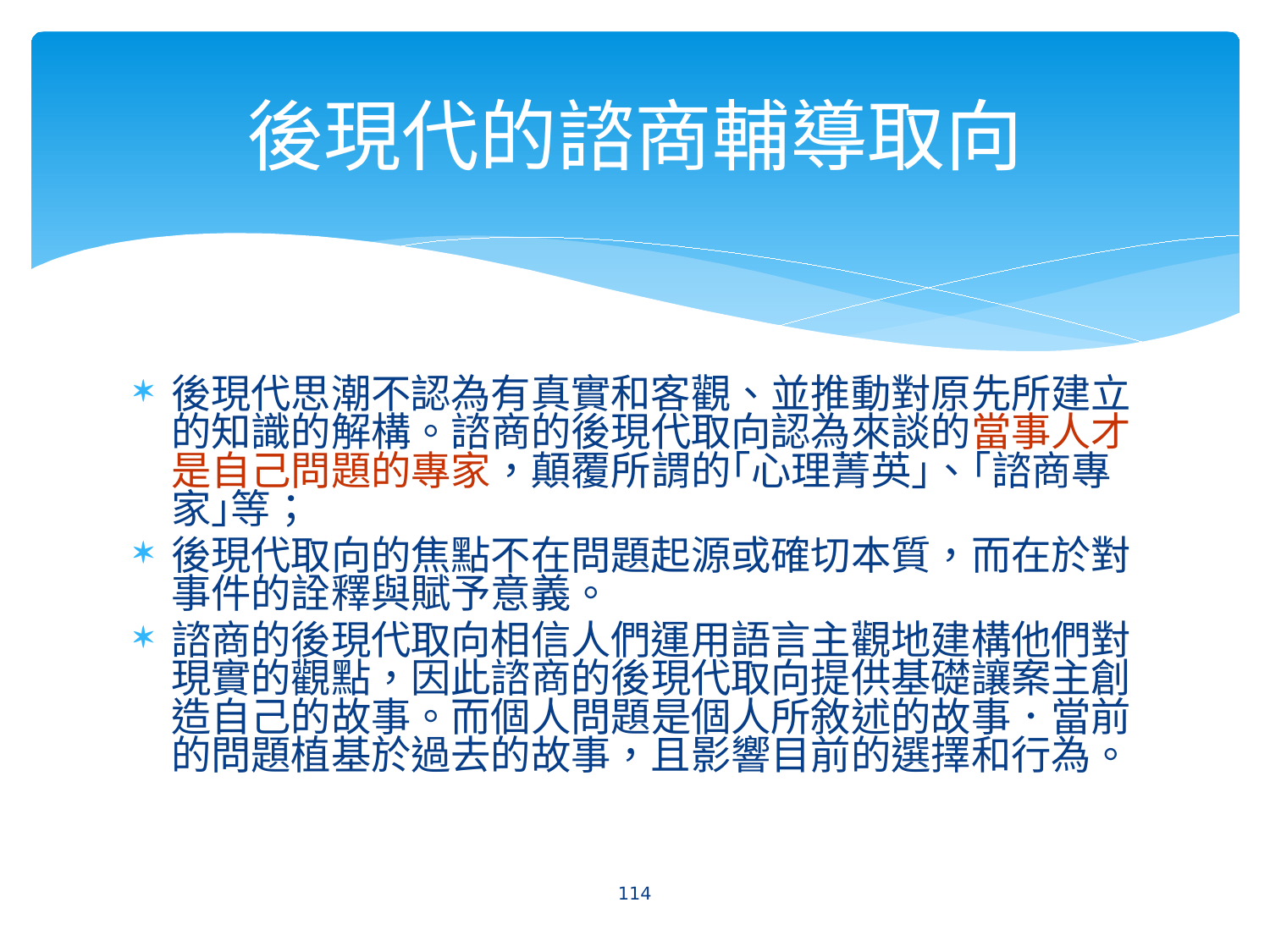

後現代思潮不認為有真實和客觀、並推動對原先所建立的知識的解構。諮商的後現代取向認為來談的當事人才是自己問題的專家，顛覆所謂的｢心理菁英｣、｢諮商專家｣等；
後現代取向的焦點不在問題起源或確切本質，而在於對事件的詮釋與賦予意義。
諮商的後現代取向相信人們運用語言主觀地建構他們對現實的觀點，因此諮商的後現代取向提供基礎讓案主創造自己的故事。而個人問題是個人所敘述的故事．當前的問題植基於過去的故事，且影響目前的選擇和行為。
後現代的諮商輔導取向
114